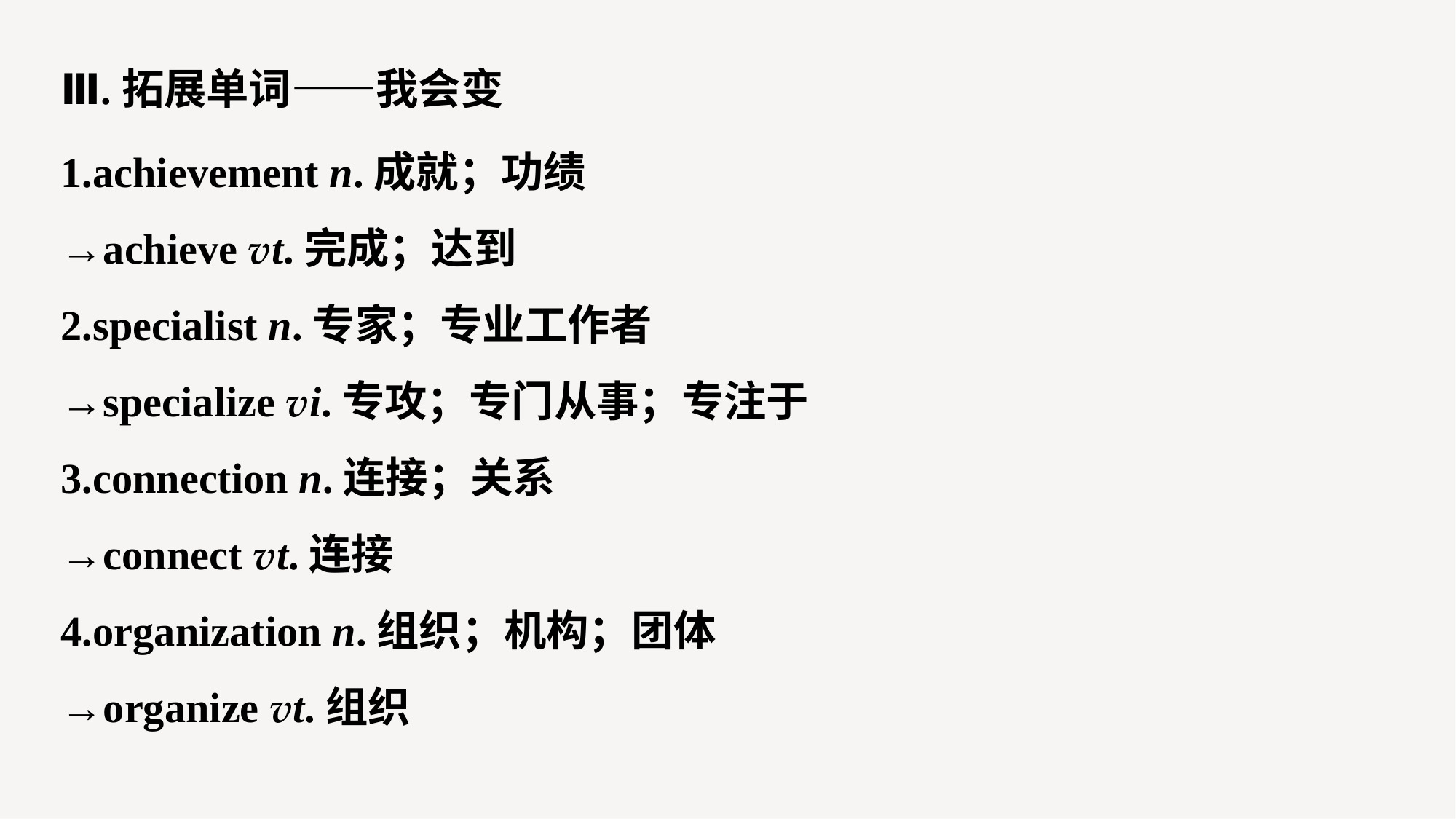

Ⅲ.拓展单词——我会变
1.achievement n.成就；功绩
→achieve vt.完成；达到
2.specialist n.专家；专业工作者
→specialize vi.专攻；专门从事；专注于
3.connection n.连接；关系
→connect vt.连接
4.organization n.组织；机构；团体
→organize vt.组织